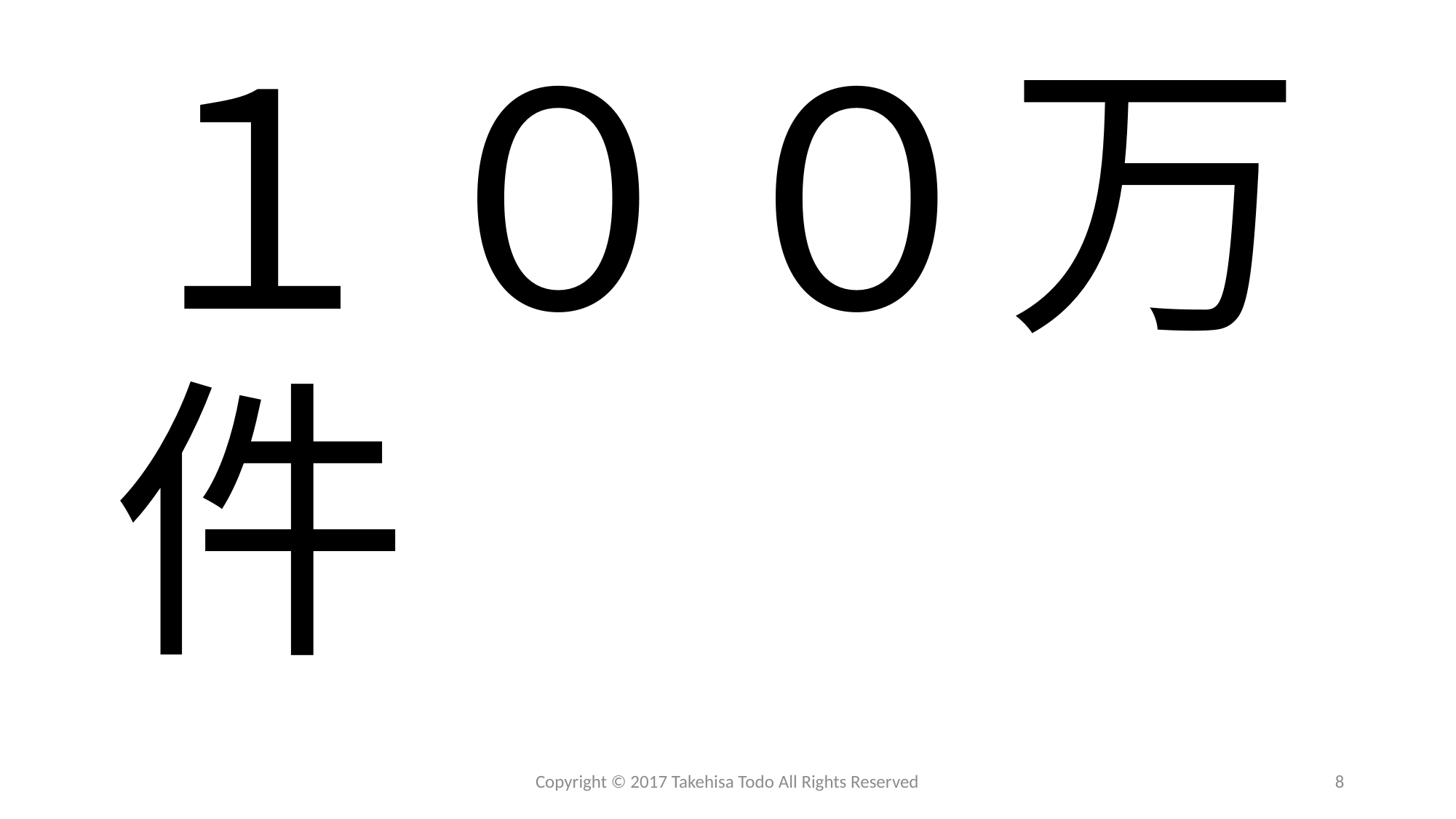

# １００万件
Copyright © 2017 Takehisa Todo All Rights Reserved
8